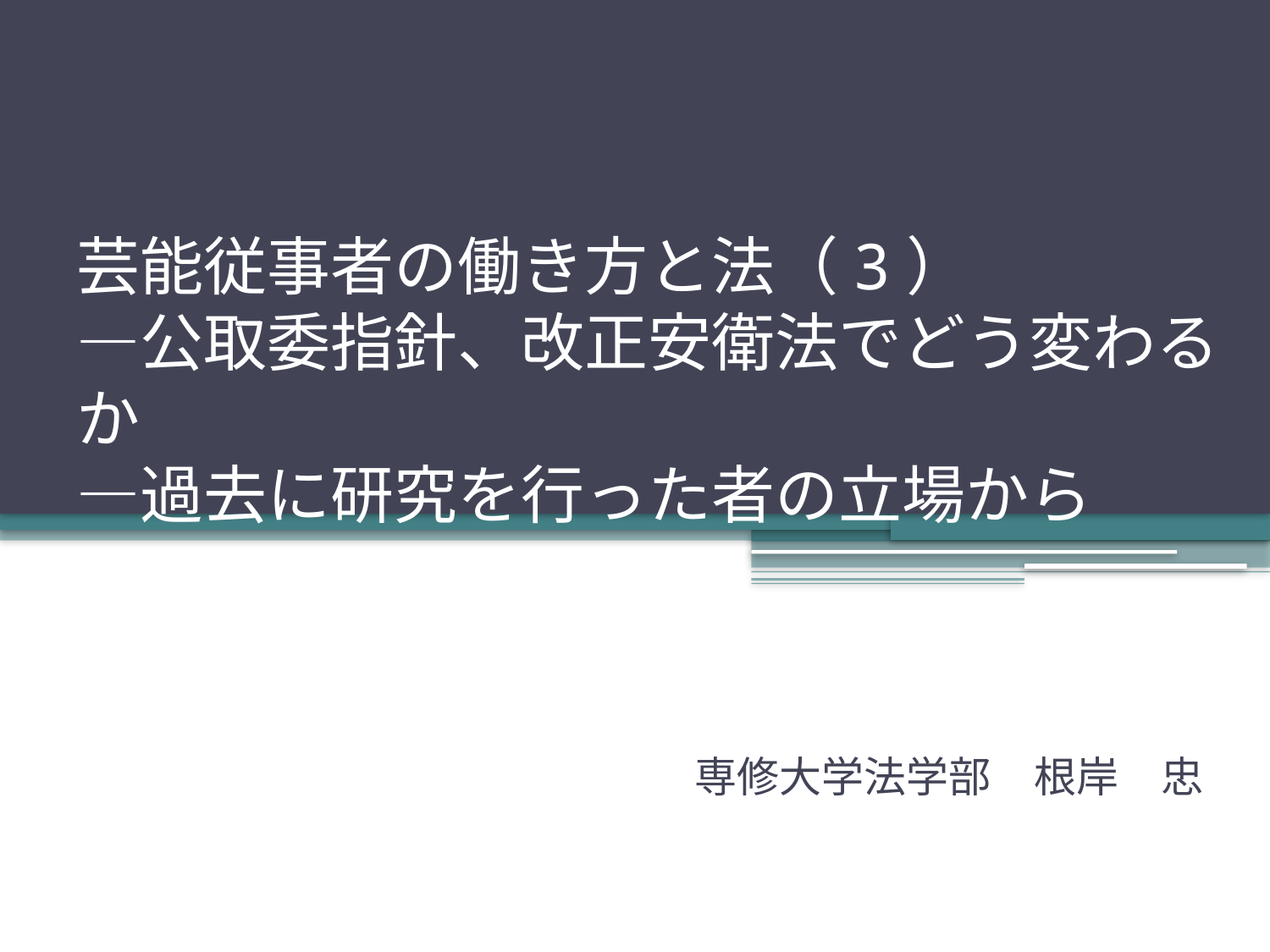

# 芸能従事者の働き方と法（3） ―公取委指針、改正安衛法でどう変わるか ―過去に研究を行った者の立場から

　　　専修大学法学部　根岸　忠